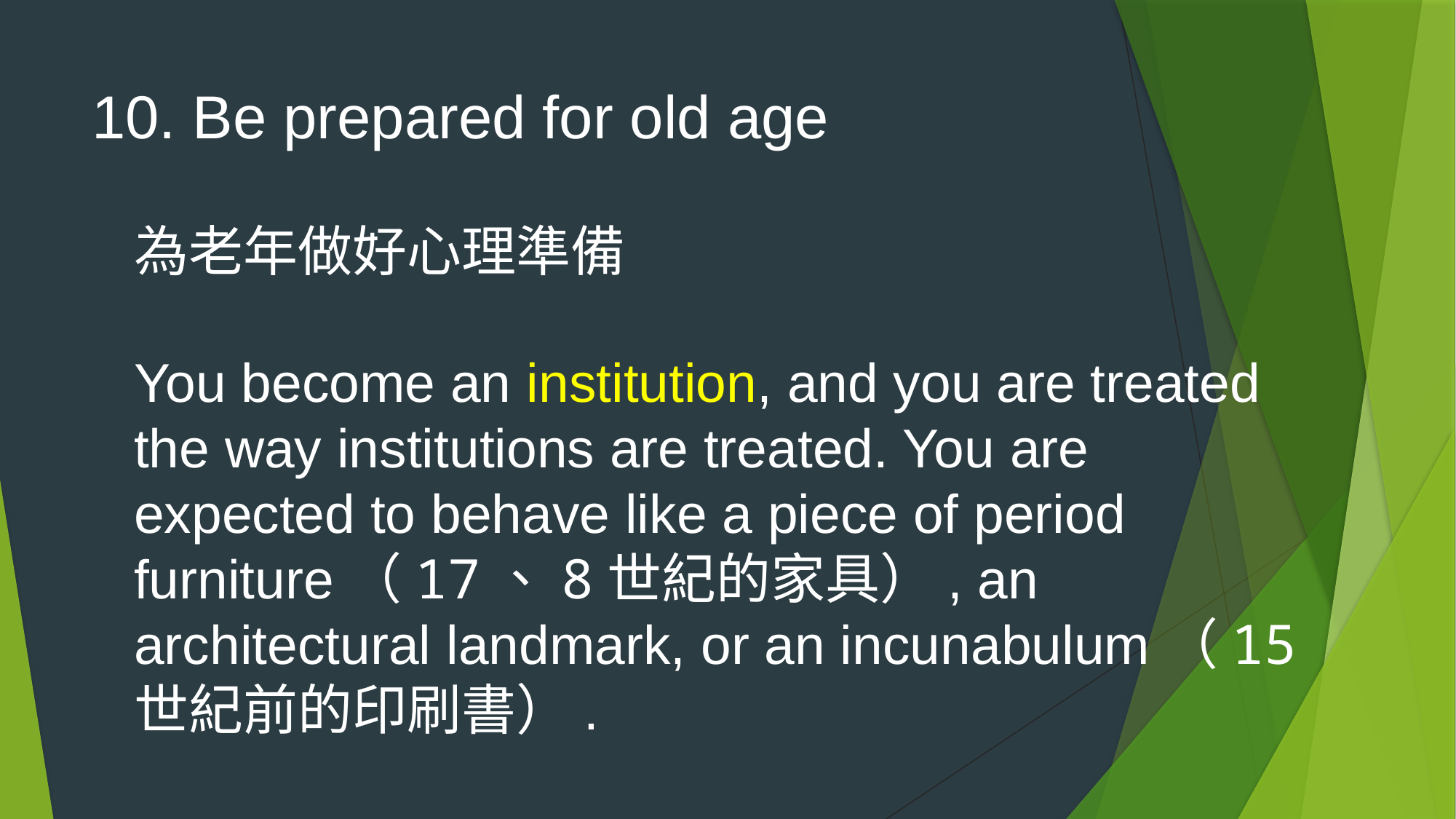

# 10. Be prepared for old age 為老年做好心理準備 You become an institution, and you are treated the way institutions are treated. You are expected to behave like a piece of period furniture（17、8世紀的家具）, an architectural landmark, or an incunabulum（15世紀前的印刷書）.